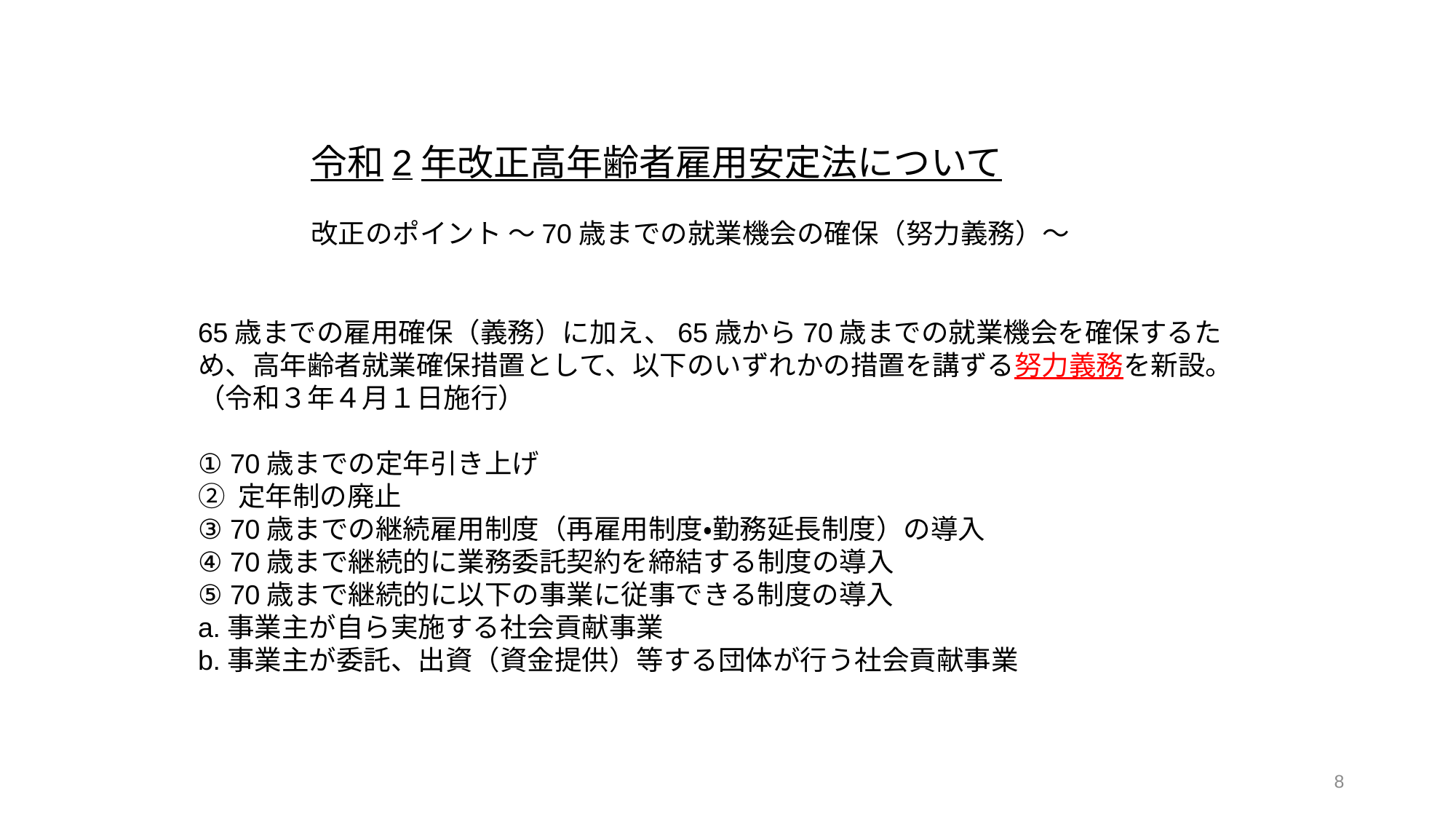

令和2年改正高年齢者雇用安定法について

改正のポイント ～70歳までの就業機会の確保（努力義務）～
65歳までの雇用確保（義務）に加え、65歳から70歳までの就業機会を確保するため、高年齢者就業確保措置として、以下のいずれかの措置を講ずる努力義務を新設。（令和３年４月１日施行）

① 70歳までの定年引き上げ
② 定年制の廃止
③ 70歳までの継続雇用制度（再雇用制度・勤務延長制度）の導入
④ 70歳まで継続的に業務委託契約を締結する制度の導入
⑤ 70歳まで継続的に以下の事業に従事できる制度の導入
a.事業主が自ら実施する社会貢献事業
b.事業主が委託、出資（資金提供）等する団体が行う社会貢献事業
8